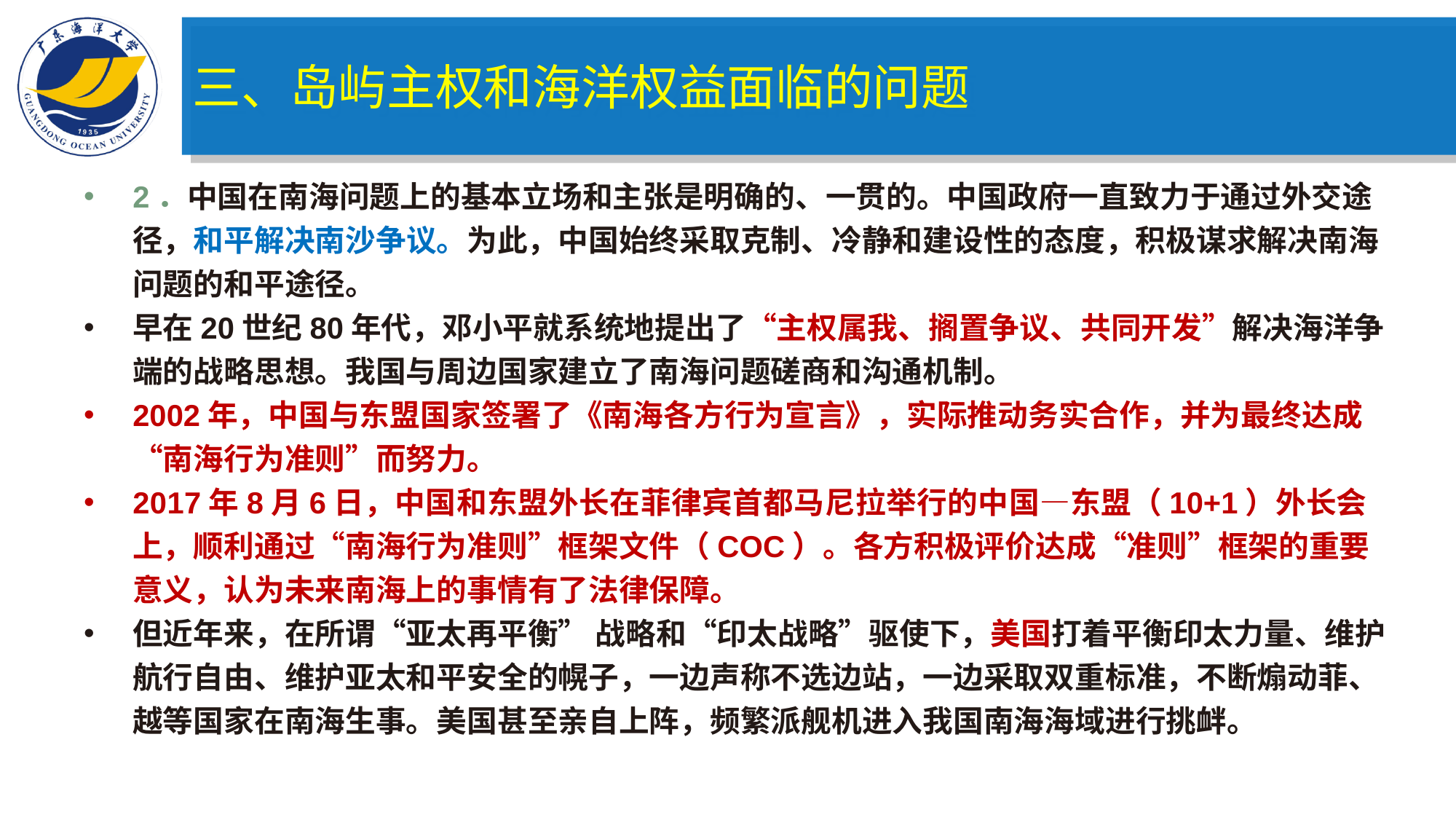

三、岛屿主权和海洋权益面临的问题
2．中国在南海问题上的基本立场和主张是明确的、一贯的。中国政府一直致力于通过外交途径，和平解决南沙争议。为此，中国始终采取克制、冷静和建设性的态度，积极谋求解决南海问题的和平途径。
早在20世纪80年代，邓小平就系统地提出了“主权属我、搁置争议、共同开发”解决海洋争端的战略思想。我国与周边国家建立了南海问题磋商和沟通机制。
2002年，中国与东盟国家签署了《南海各方行为宣言》，实际推动务实合作，并为最终达成“南海行为准则”而努力。
2017年8月6日，中国和东盟外长在菲律宾首都马尼拉举行的中国—东盟（10+1）外长会上，顺利通过“南海行为准则”框架文件（COC）。各方积极评价达成“准则”框架的重要意义，认为未来南海上的事情有了法律保障。
但近年来，在所谓“亚太再平衡” 战略和“印太战略”驱使下，美国打着平衡印太力量、维护航行自由、维护亚太和平安全的幌子，一边声称不选边站，一边采取双重标准，不断煽动菲、越等国家在南海生事。美国甚至亲自上阵，频繁派舰机进入我国南海海域进行挑衅。